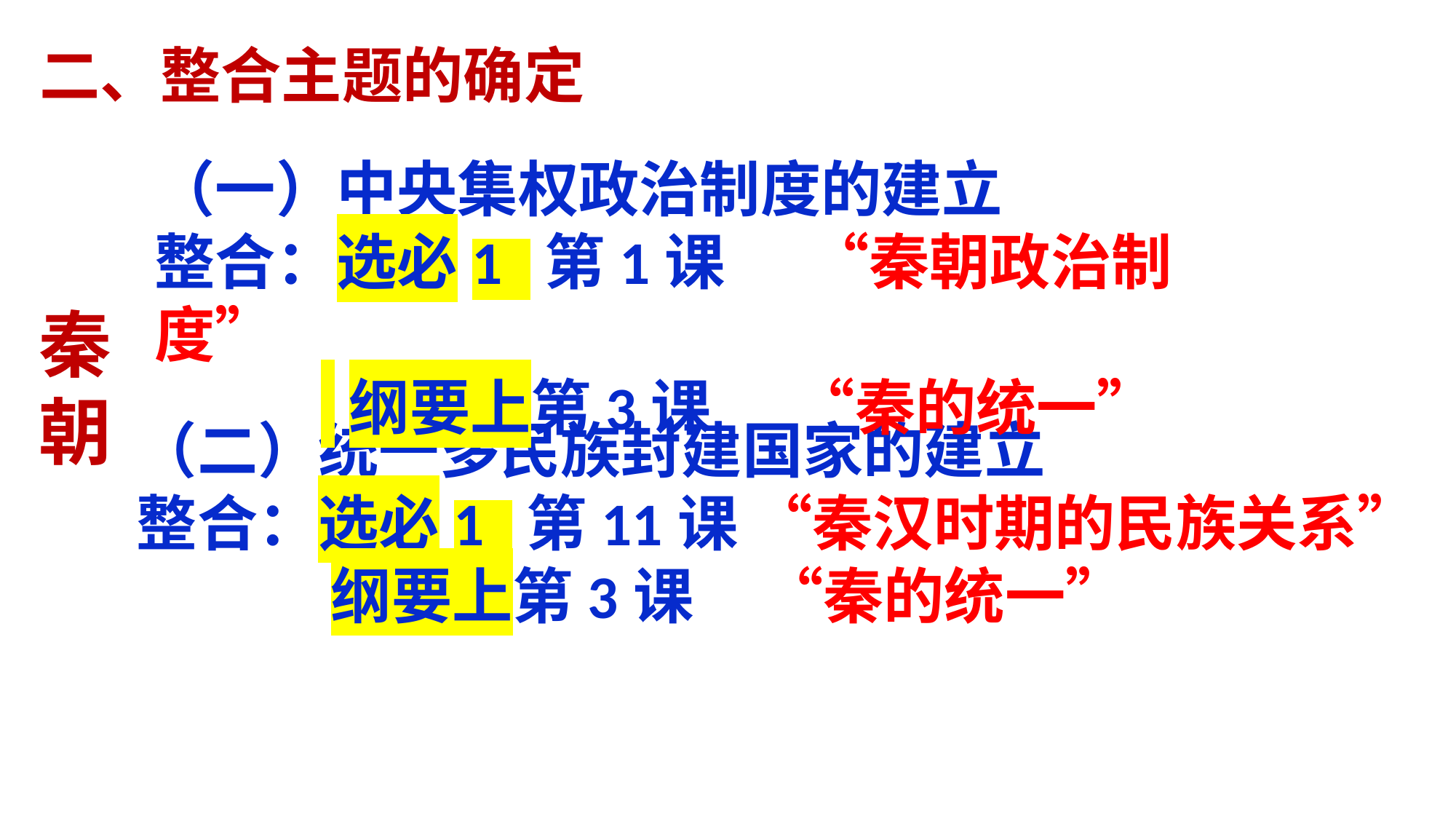

二、整合主题的确定
（一）中央集权政治制度的建立
整合：选必1  第1课      “秦朝政治制度”
             纲要上第3课      “秦的统一”
秦朝
（二）统一多民族封建国家的建立
整合：选必1  第11课 “秦汉时期的民族关系”
             纲要上第3课     “秦的统一”